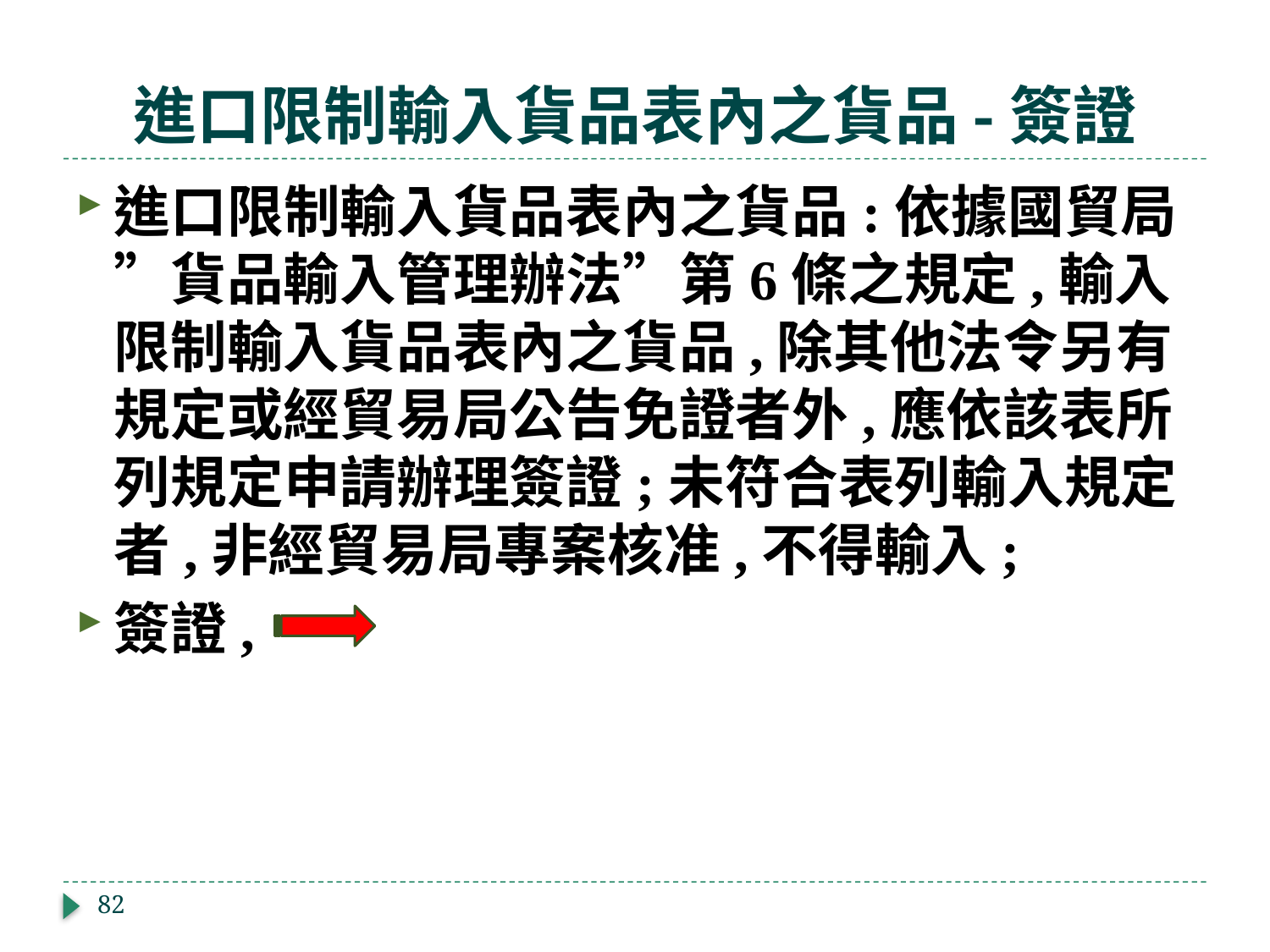

# 進口限制輸入貨品表內之貨品-簽證
進口限制輸入貨品表內之貨品:依據國貿局”貨品輸入管理辦法”第6條之規定,輸入限制輸入貨品表內之貨品,除其他法令另有規定或經貿易局公告免證者外,應依該表所列規定申請辦理簽證;未符合表列輸入規定者,非經貿易局專案核准,不得輸入;
簽證,

82